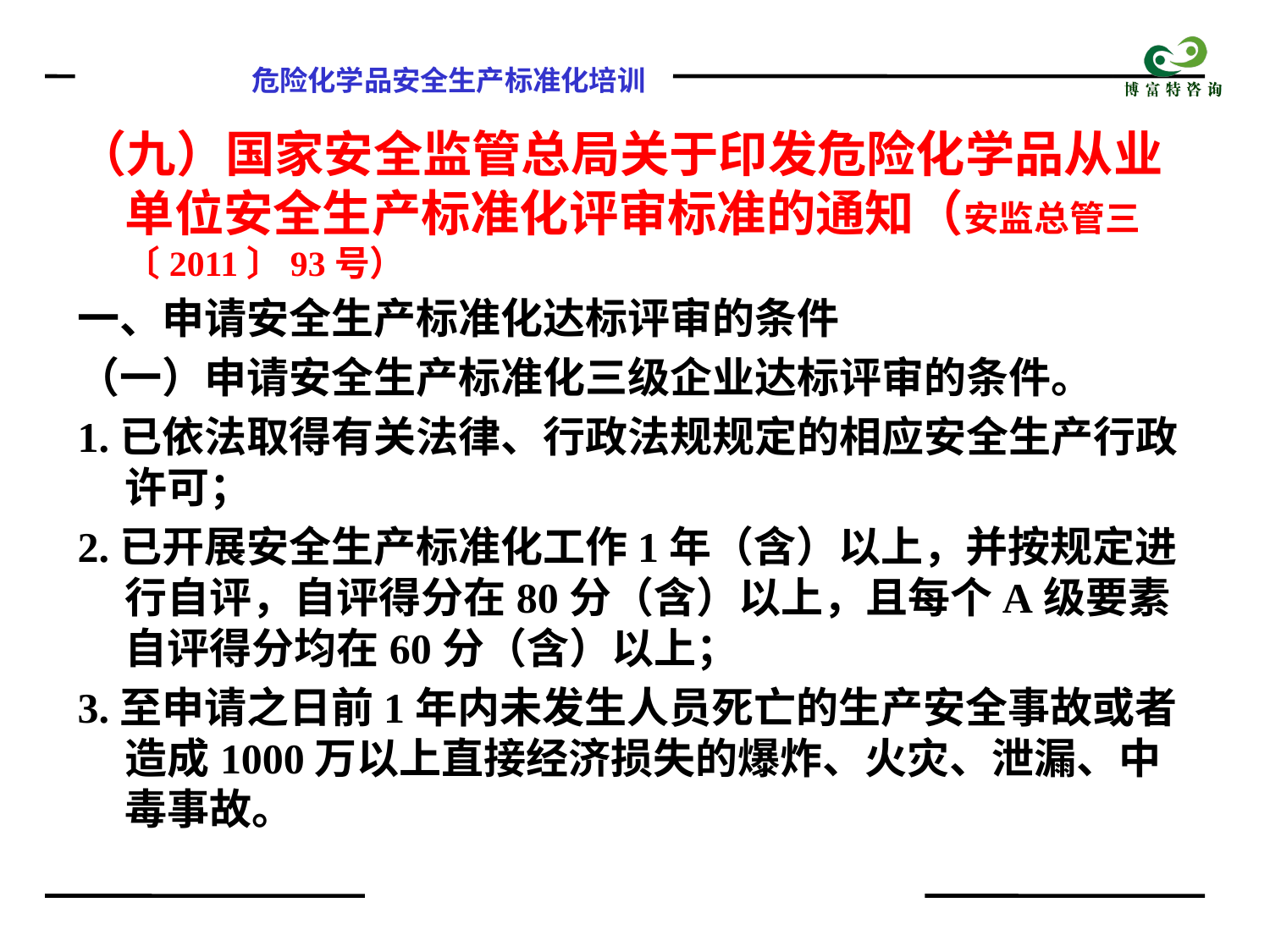

（九）国家安全监管总局关于印发危险化学品从业单位安全生产标准化评审标准的通知（安监总管三〔2011〕93号）
一、申请安全生产标准化达标评审的条件
（一）申请安全生产标准化三级企业达标评审的条件。
1.已依法取得有关法律、行政法规规定的相应安全生产行政许可；
2.已开展安全生产标准化工作1年（含）以上，并按规定进行自评，自评得分在80分（含）以上，且每个A级要素自评得分均在60分（含）以上；
3.至申请之日前1年内未发生人员死亡的生产安全事故或者造成1000万以上直接经济损失的爆炸、火灾、泄漏、中毒事故。